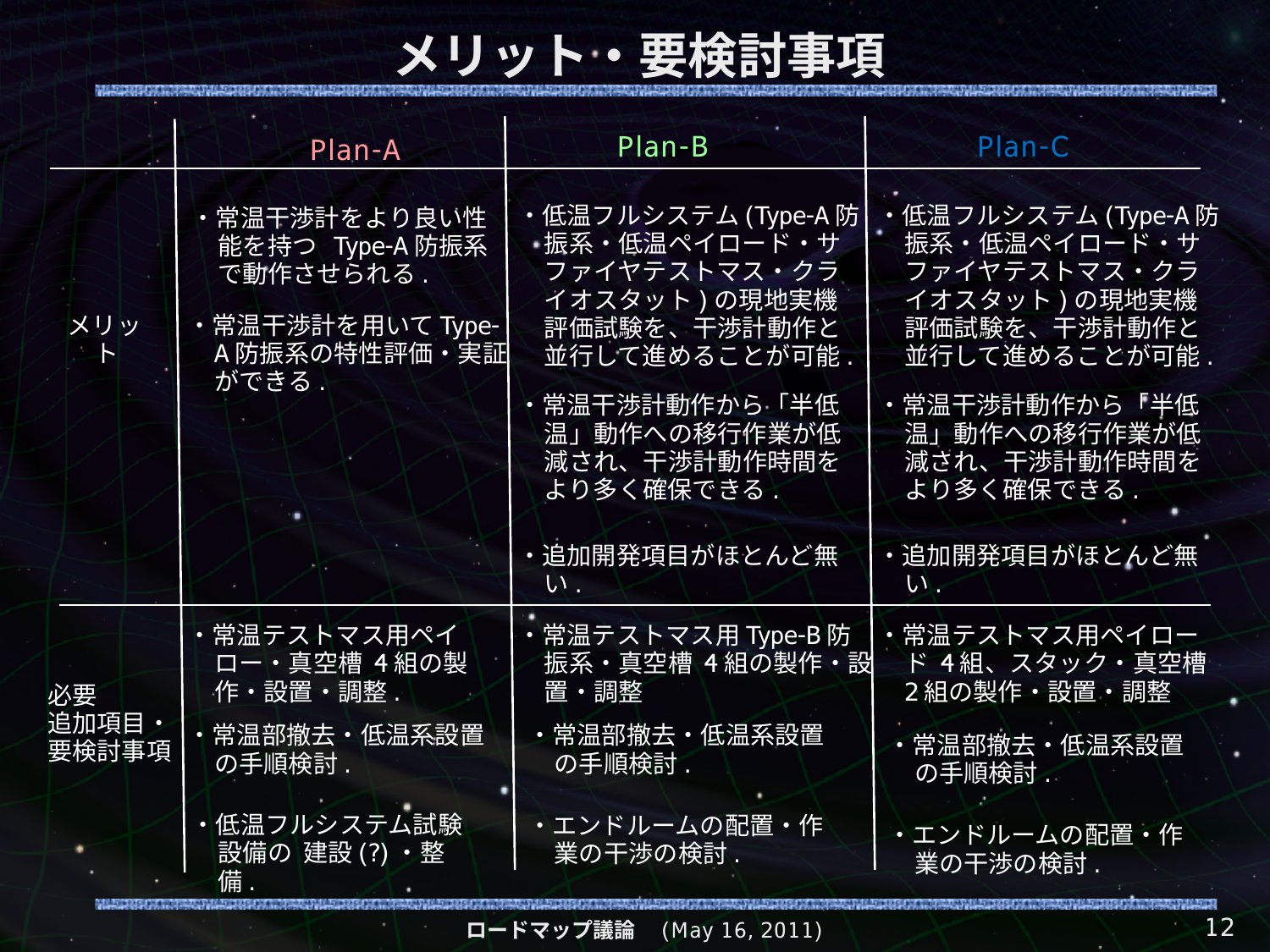

# メリット・要検討事項
Plan-B
Plan-C
Plan-A
・低温フルシステム(Type-A防振系・低温ペイロード・サファイヤテストマス・クライオスタット)の現地実機評価試験を、干渉計動作と並行して進めることが可能.
・低温フルシステム(Type-A防振系・低温ペイロード・サファイヤテストマス・クライオスタット)の現地実機評価試験を、干渉計動作と並行して進めることが可能.
・常温干渉計をより良い性能を持つ  Type-A防振系で動作させられる.
メリット
・常温干渉計を用いてType-A防振系の特性評価・実証ができる.
・常温干渉計動作から「半低温」動作への移行作業が低減され、干渉計動作時間をより多く確保できる.
・常温干渉計動作から「半低温」動作への移行作業が低減され、干渉計動作時間をより多く確保できる.
・追加開発項目がほとんど無い.
・追加開発項目がほとんど無い.
・常温テストマス用ペイロー・真空槽 4組の製作・設置・調整.
・常温テストマス用Type-B防振系・真空槽 4組の製作・設置・調整
・常温テストマス用ペイロード 4組、スタック・真空槽 2組の製作・設置・調整
必要
追加項目・
要検討事項
・常温部撤去・低温系設置の手順検討.
・常温部撤去・低温系設置の手順検討.
・常温部撤去・低温系設置の手順検討.
・低温フルシステム試験設備の  建設(?)・整備.
・エンドルームの配置・作業の干渉の検討.
・エンドルームの配置・作業の干渉の検討.
12
ロードマップ議論　(May 16, 2011)